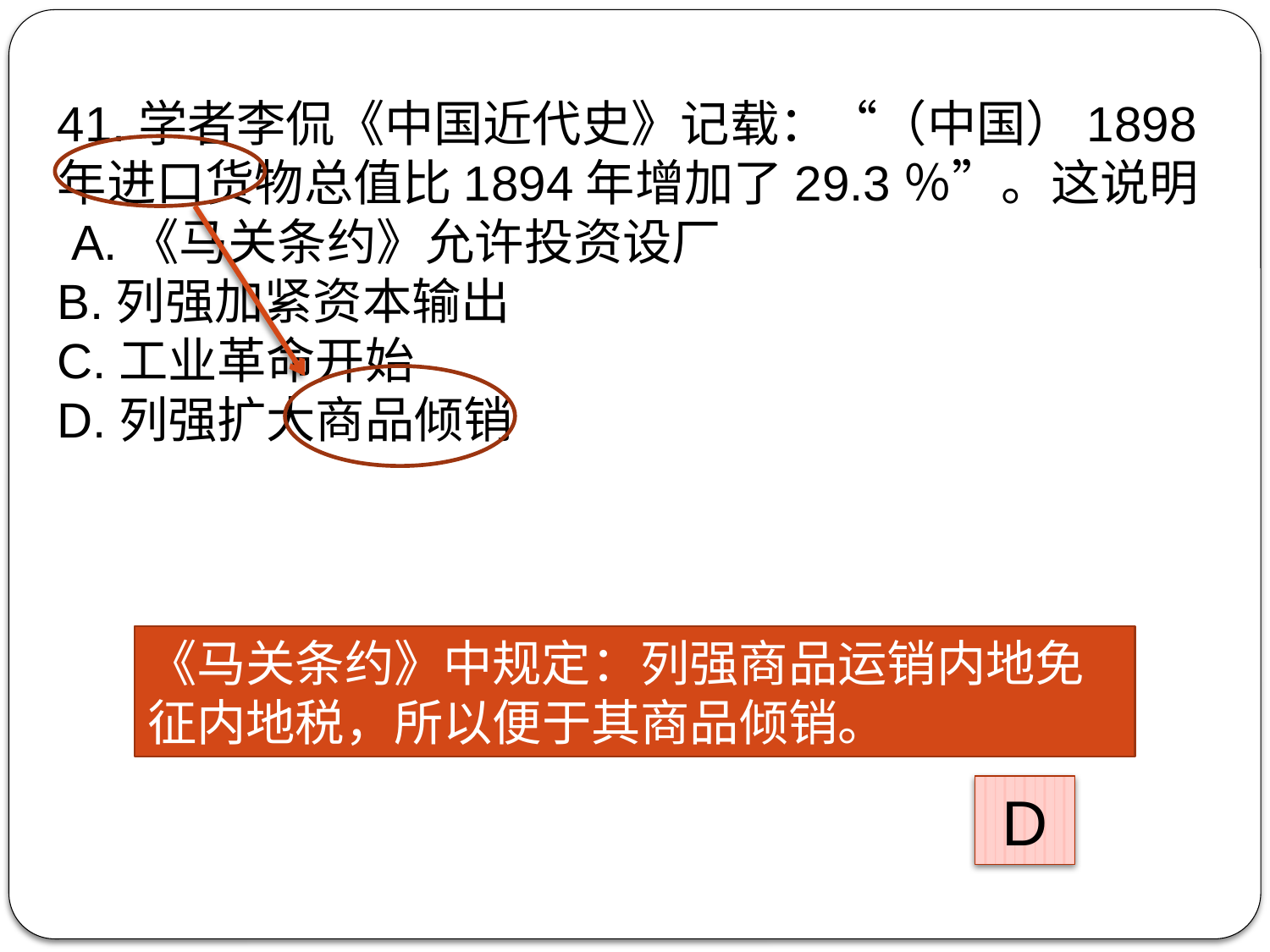

41.学者李侃《中国近代史》记载：“（中国）1898 年进口货物总值比1894年增加了29.3％”。这说明
 A.《马关条约》允许投资设厂
B.列强加紧资本输出
C.工业革命开始
D.列强扩大商品倾销

《马关条约》中规定：列强商品运销内地免征内地税，所以便于其商品倾销。
D